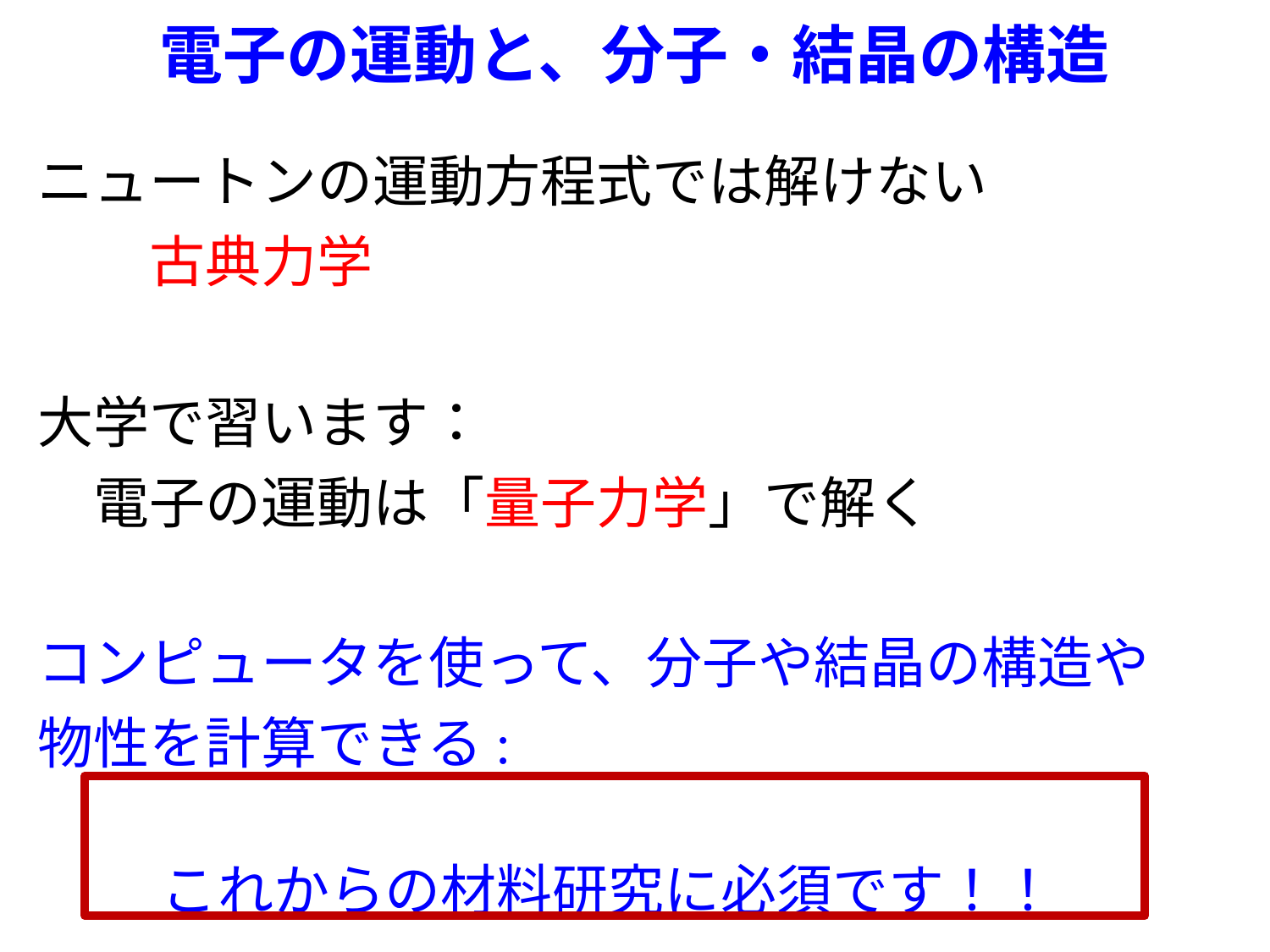

電子の運動と、分子・結晶の構造
ニュートンの運動方程式では解けない
	古典力学

大学で習います：
　電子の運動は「量子力学」で解く

コンピュータを使って、分子や結晶の構造や
物性を計算できる:

　　 これからの材料研究に必須です！！